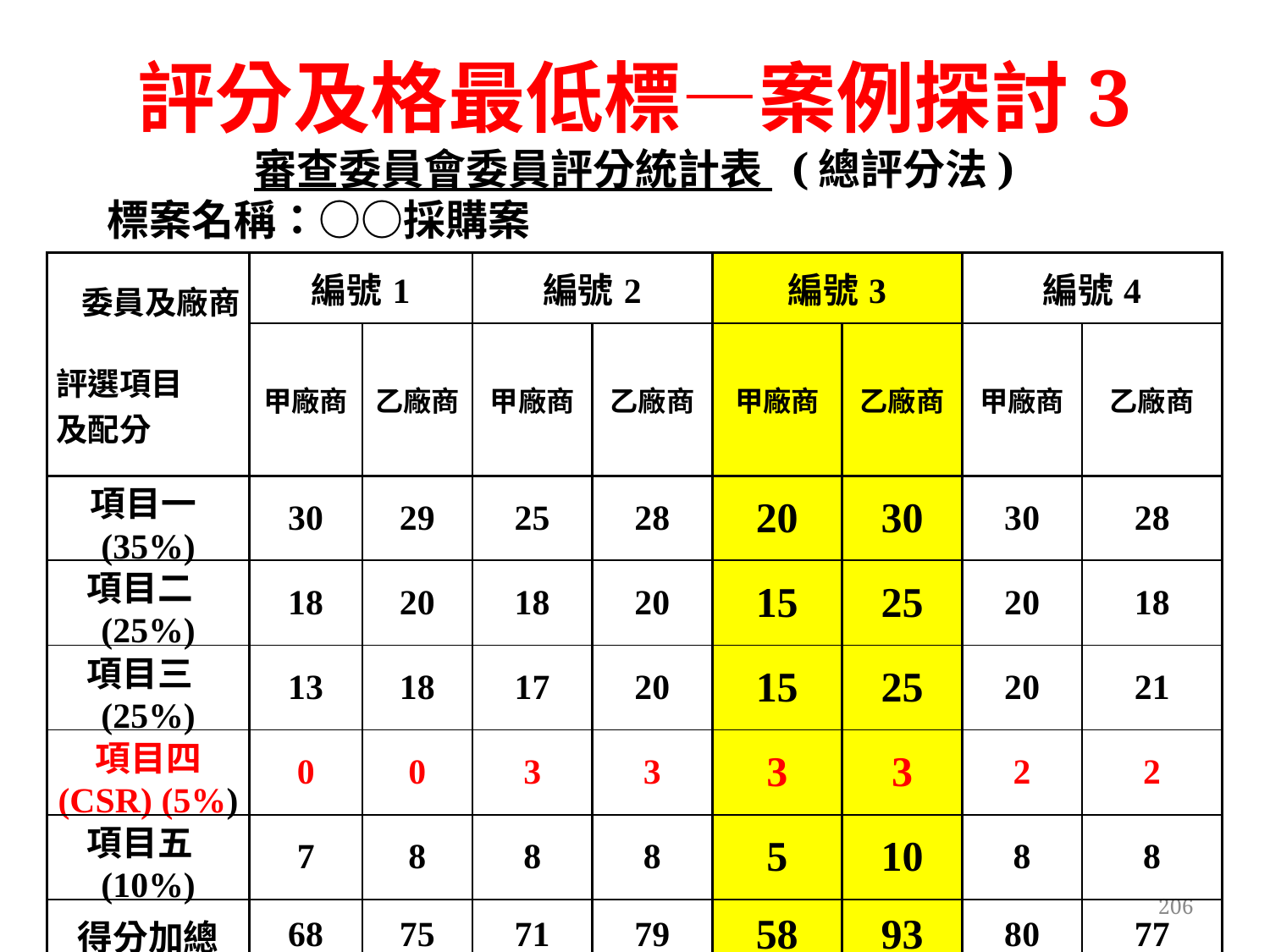

# 評分及格最低標—案例探討3
審查委員會委員評分統計表  (總評分法)
標案名稱：○○採購案
| 委員及廠商 評選項目 及配分 | 編號1 |  | 編號2 |  | 編號3 |  | 編號4 |  |
| --- | --- | --- | --- | --- | --- | --- | --- | --- |
|  | 甲廠商 | 乙廠商 | 甲廠商 | 乙廠商 | 甲廠商 | 乙廠商 | 甲廠商 | 乙廠商 |
| 項目一(35%) | 30 | 29 | 25 | 28 | 20 | 30 | 30 | 28 |
| 項目二 (25%) | 18 | 20 | 18 | 20 | 15 | 25 | 20 | 18 |
| 項目三 (25%) | 13 | 18 | 17 | 20 | 15 | 25 | 20 | 21 |
| 項目四 (CSR) (5%) | 0 | 0 | 3 | 3 | 3 | 3 | 2 | 2 |
| 項目五 (10%) | 7 | 8 | 8 | 8 | 5 | 10 | 8 | 8 |
| 得分加總 | 68 | 75 | 71 | 79 | 58 | 93 | 80 | 77 |
206